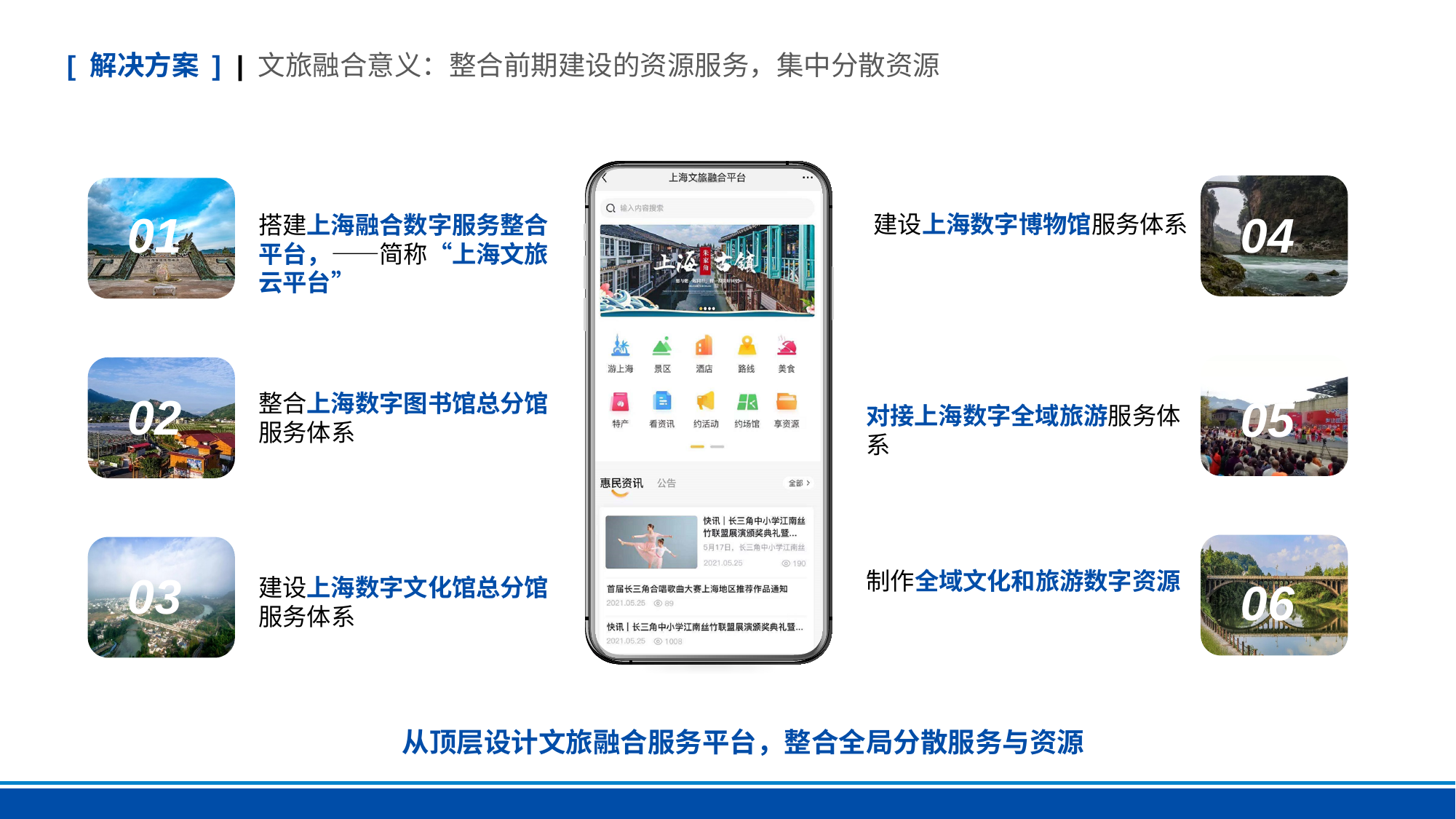

[ 解决方案 ]  | 文旅融合意义：整合前期建设的资源服务，集中分散资源

0 1
0 4
建设上海数字博物馆服务体系
搭建上海融合数字服务整合平台，——简称“上海文旅云平台”

0 2
整合上海数字图书馆总分馆服务体系

0 5
对接上海数字全域旅游服务体系

0 3
制作全域文化和旅游数字资源
0 6
建设上海数字文化馆总分馆服务体系
从顶层设计文旅融合服务平台，整合全局分散服务与资源